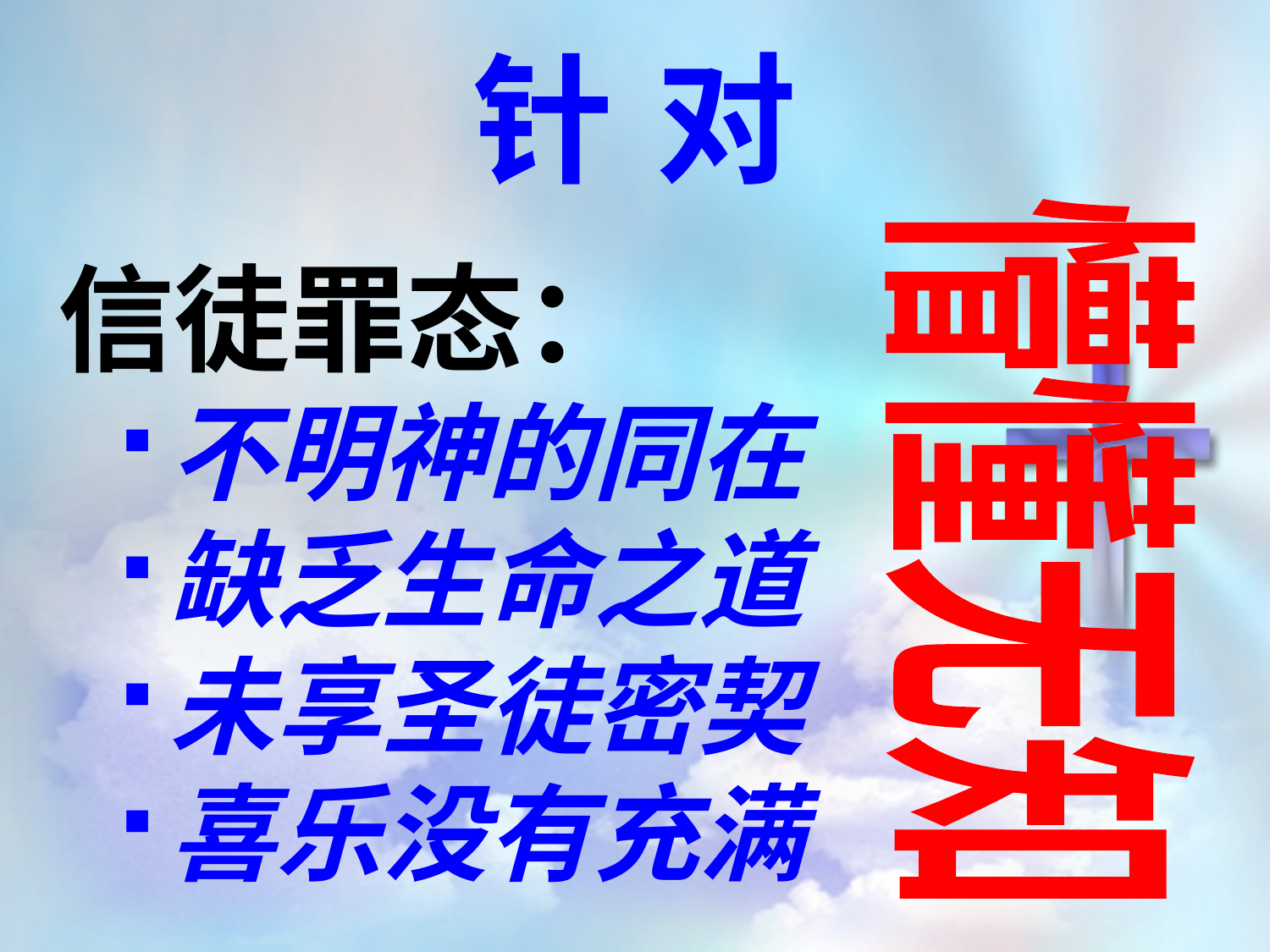

针对
信徒罪态：
不明神的同在
缺乏生命之道
未享圣徒密契
喜乐没有充满
懵懂无知